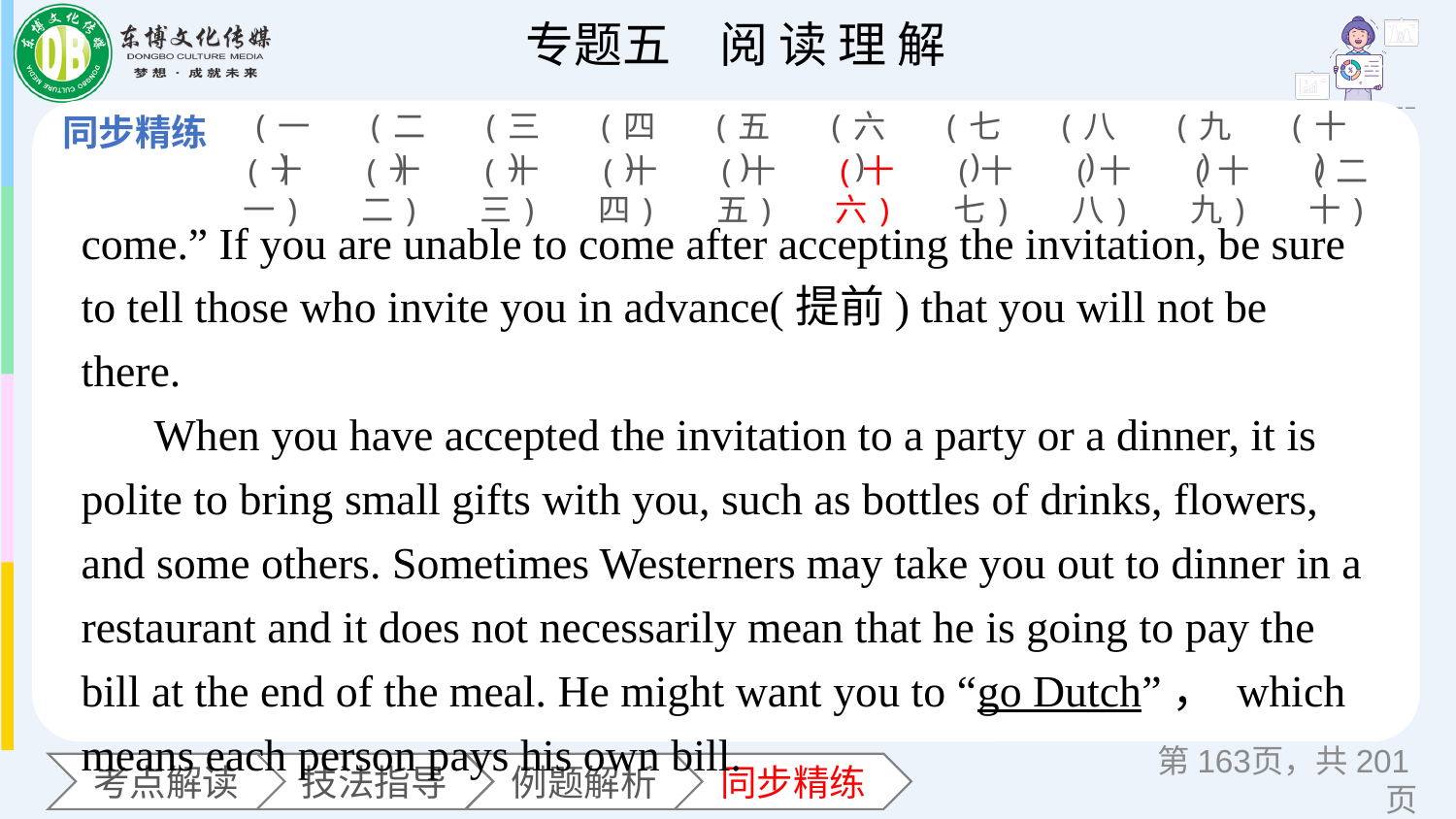

(一)
(二)
(三)
(四)
(五)
(六)
(七)
(八)
(九)
(十)
(十一)
(十二)
(十三)
(十四)
(十五)
(十六)
(十七)
(十八)
(十九)
(二十)
come.” If you are unable to come after accepting the invitation, be sure to tell those who invite you in advance(提前) that you will not be there.
When you have accepted the invitation to a party or a dinner, it is polite to bring small gifts with you, such as bottles of drinks, flowers, and some others. Sometimes Westerners may take you out to dinner in a restaurant and it does not necessarily mean that he is going to pay the bill at the end of the meal. He might want you to “go Dutch”， which means each person pays his own bill.
第163页，共201页